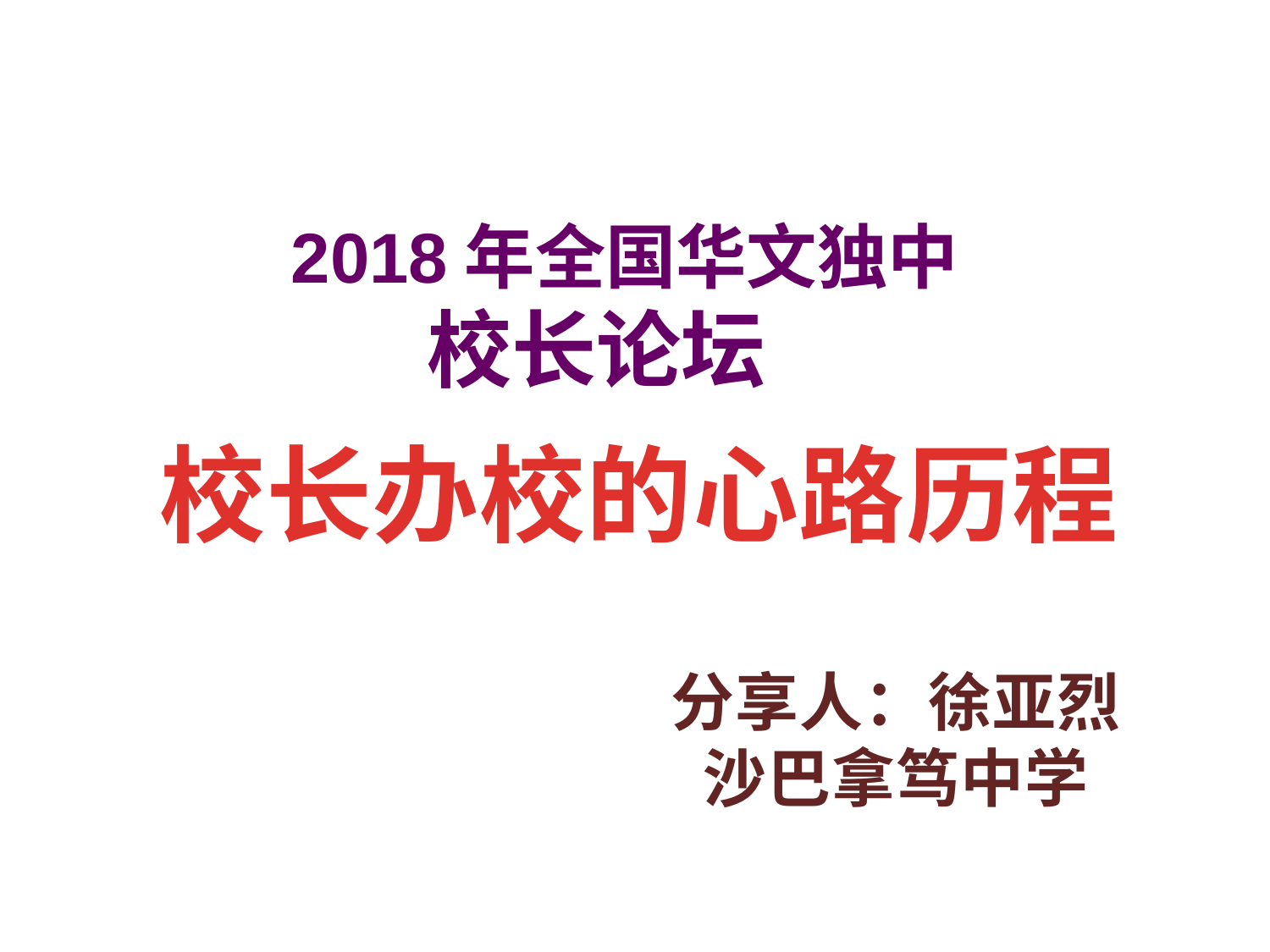

2018年全国华文独中
      校长论坛
校长办校的心路历程
分享人：徐亚烈
沙巴拿笃中学